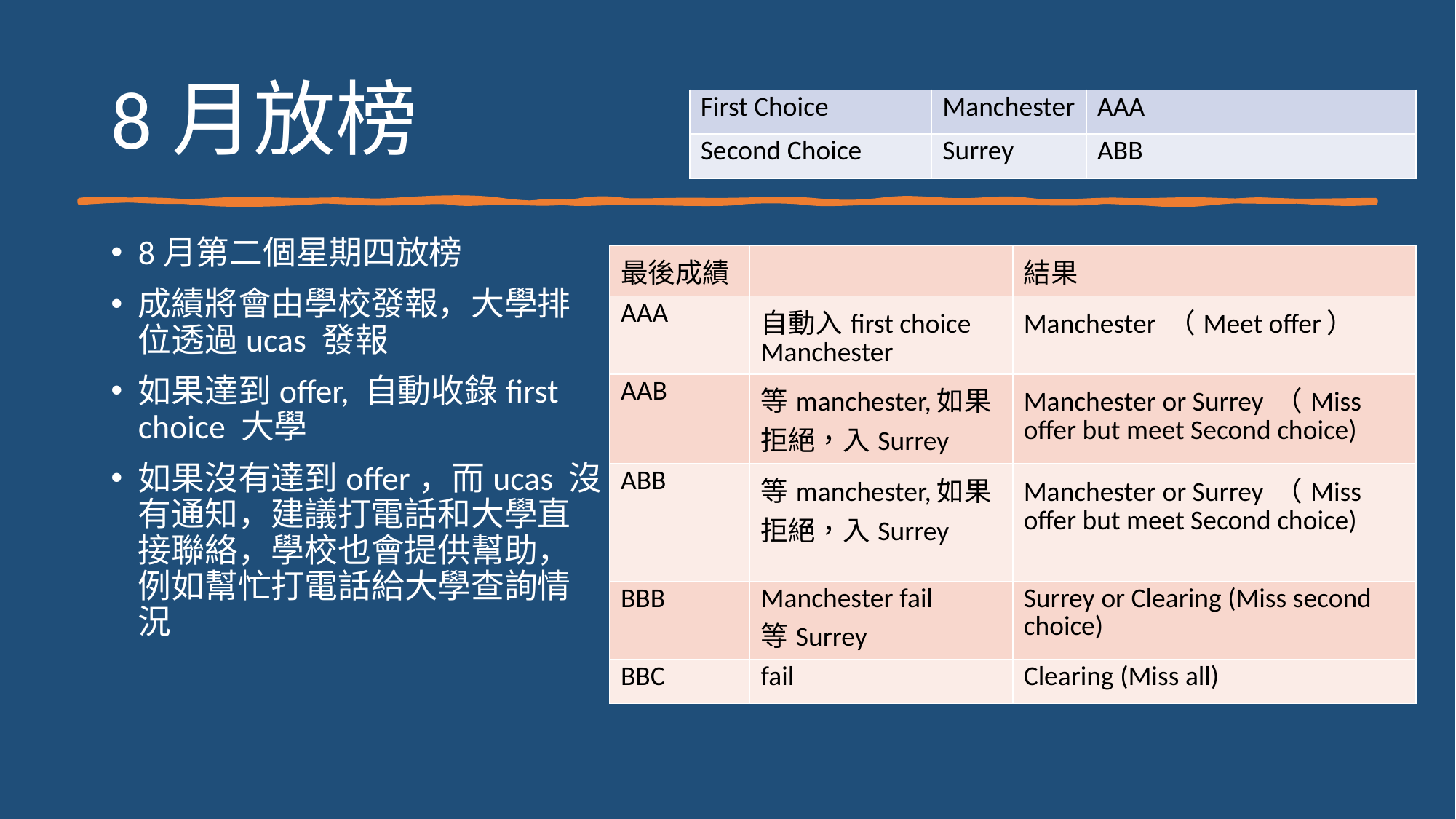

# 8月放榜
| First Choice | Manchester | AAA |
| --- | --- | --- |
| Second Choice | Surrey | ABB |

8月第二個星期四放榜
成績將會由學校發報，大學排位透過ucas 發報
如果達到offer, 自動收錄first choice 大學
如果沒有達到offer，而ucas 沒有通知，建議打電話和大學直接聯絡，學校也會提供幫助，例如幫忙打電話給大學查詢情況

| 最後成績 |  | 結果 |
| --- | --- | --- |
| AAA | 自動入first choice Manchester | Manchester （Meet offer） |
| AAB | 等manchester,如果拒絕，入Surrey | Manchester or Surrey （Miss offer but meet Second choice) |
| ABB | 等manchester,如果拒絕，入Surrey | Manchester or Surrey （Miss offer but meet Second choice) |
| BBB | Manchester fail 等Surrey | Surrey or Clearing (Miss second choice) |
| BBC | fail | Clearing (Miss all) |